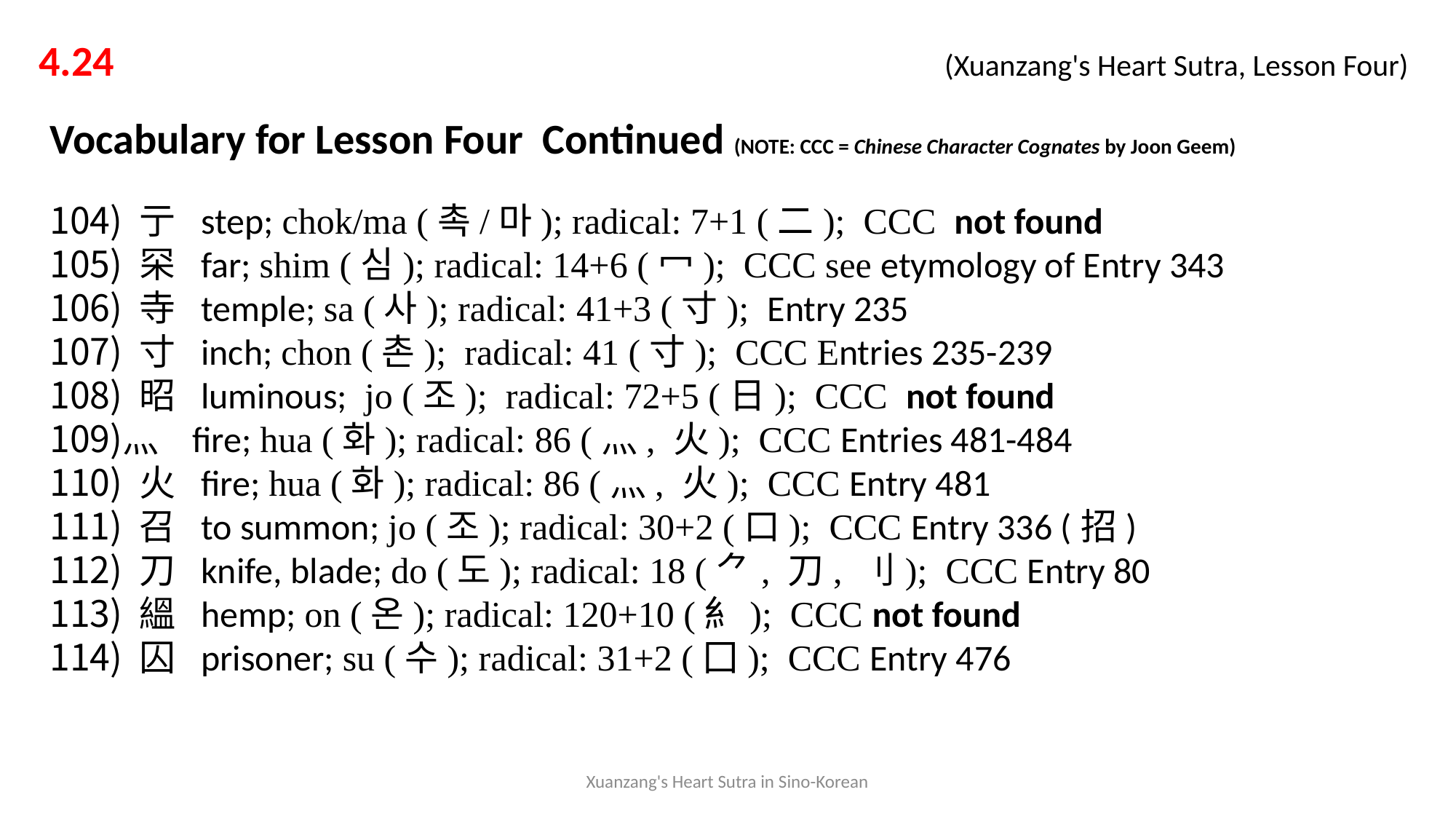

4.24  			  			                          (Xuanzang's Heart Sutra, Lesson Four)
Vocabulary for Lesson Four  Continued (NOTE: CCC = Chinese Character Cognates by Joon Geem)
 亍  step; chok/ma (촉/마); radical: 7+1 (二);  CCC  not found
 罙  far; shim (심); radical: 14+6 (冖);  CCC see etymology of Entry 343
 寺  temple; sa (사); radical: 41+3 (寸);  Entry 235
 寸  inch; chon (촌);  radical: 41 (寸);  CCC Entries 235-239
 昭  luminous;  jo (조);  radical: 72+5 (日);  CCC  not found
灬   fire; hua (화); radical: 86 (灬, 火);  CCC Entries 481-484
 火  fire; hua (화); radical: 86 (灬, 火);  CCC Entry 481
 召  to summon; jo (조); radical: 30+2 (口);  CCC Entry 336 (招)
 刀  knife, blade; do (도); radical: 18 (⺈, 刀, 刂);  CCC Entry 80
 縕  hemp; on (온); radical: 120+10 (糹);  CCC not found
 囚  prisoner; su (수); radical: 31+2 (囗);  CCC Entry 476
Xuanzang's Heart Sutra in Sino-Korean